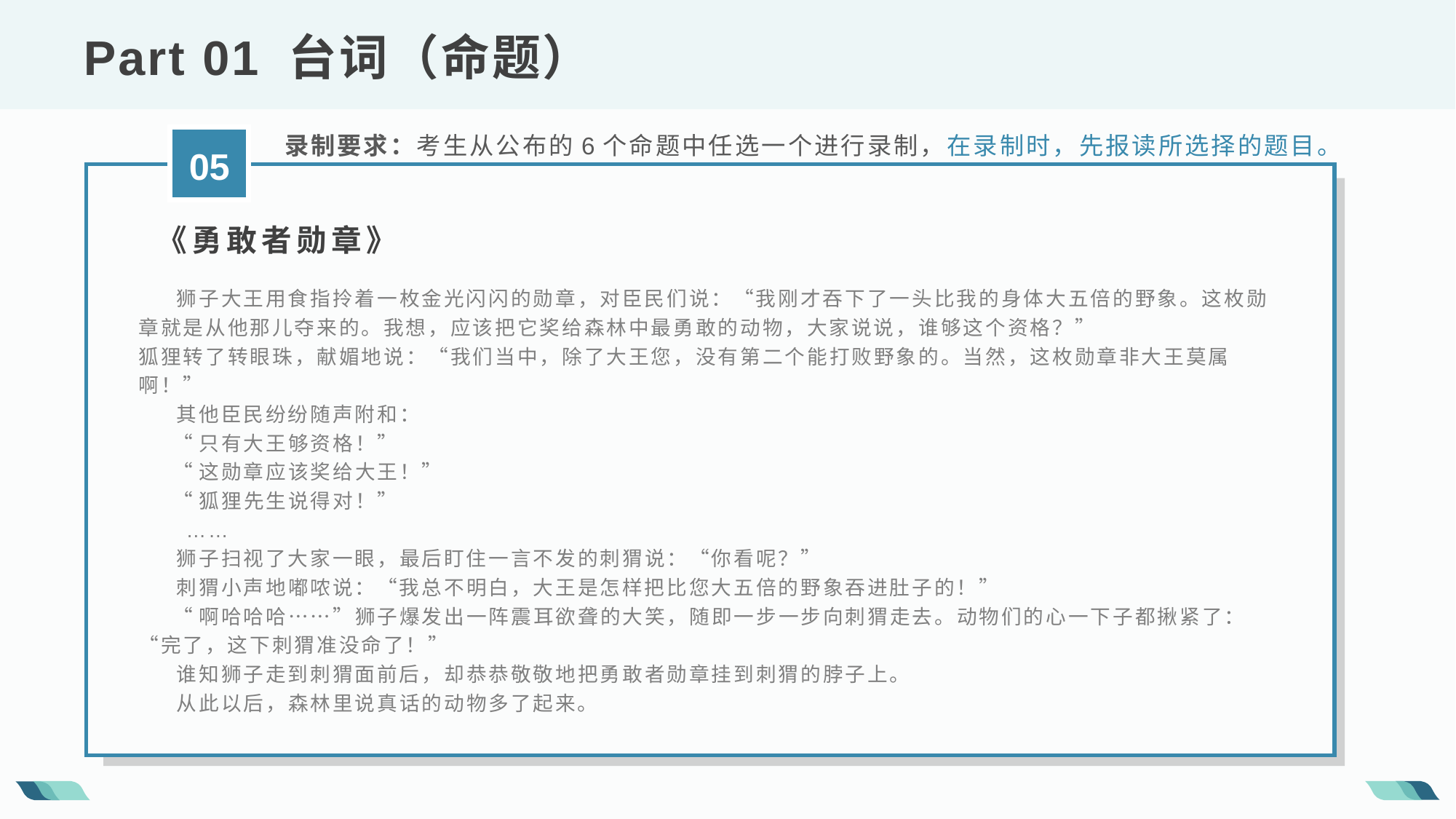

Part 01 台词（命题）
录制要求：考生从公布的6个命题中任选一个进行录制，在录制时，先报读所选择的题目。

05

《勇敢者勋章》
     狮子大王用食指拎着一枚金光闪闪的勋章，对臣民们说：“我刚才吞下了一头比我的身体大五倍的野象。这枚勋章就是从他那儿夺来的。我想，应该把它奖给森林中最勇敢的动物，大家说说，谁够这个资格？”
狐狸转了转眼珠，献媚地说：“我们当中，除了大王您，没有第二个能打败野象的。当然，这枚勋章非大王莫属啊！”
     其他臣民纷纷随声附和：
     “只有大王够资格！”
     “这勋章应该奖给大王！”
     “狐狸先生说得对！”
      ……
     狮子扫视了大家一眼，最后盯住一言不发的刺猬说：“你看呢？”
     刺猬小声地嘟哝说：“我总不明白，大王是怎样把比您大五倍的野象吞进肚子的！”
     “啊哈哈哈……”狮子爆发出一阵震耳欲聋的大笑，随即一步一步向刺猬走去。动物们的心一下子都揪紧了：“完了，这下刺猬准没命了！”
     谁知狮子走到刺猬面前后，却恭恭敬敬地把勇敢者勋章挂到刺猬的脖子上。
     从此以后，森林里说真话的动物多了起来。